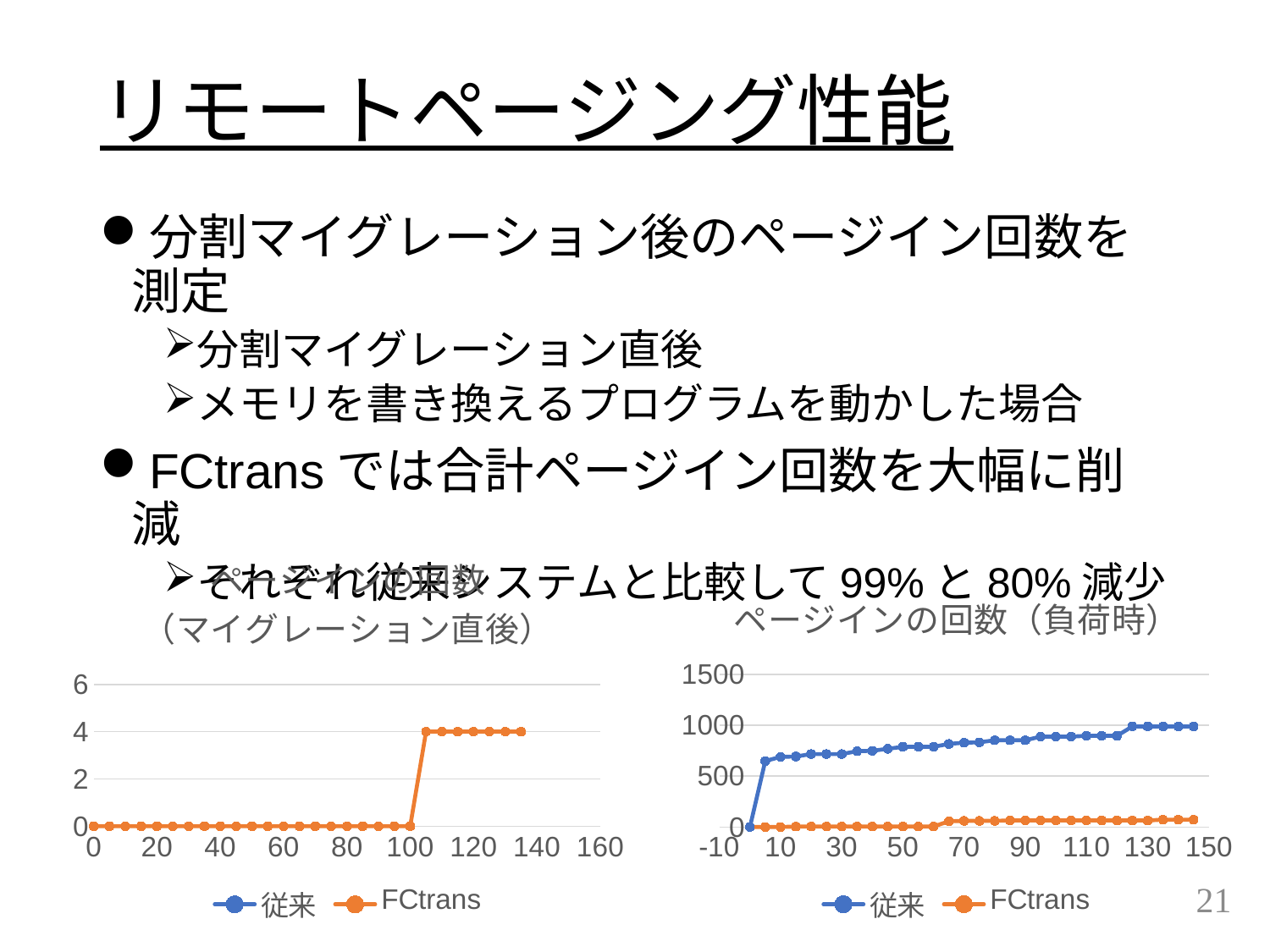

# リモートページング性能
分割マイグレーション後のページイン回数を測定
分割マイグレーション直後
メモリを書き換えるプログラムを動かした場合
FCtransでは合計ページイン回数を大幅に削減
それぞれ従来システムと比較して99%と80%減少

### Chart: ページインの回数
（マイグレーション直後）

| Category |  |  |
|---|---|---|

### Chart: ページインの回数（負荷時）

| Category |  |  |
|---|---|---|
21